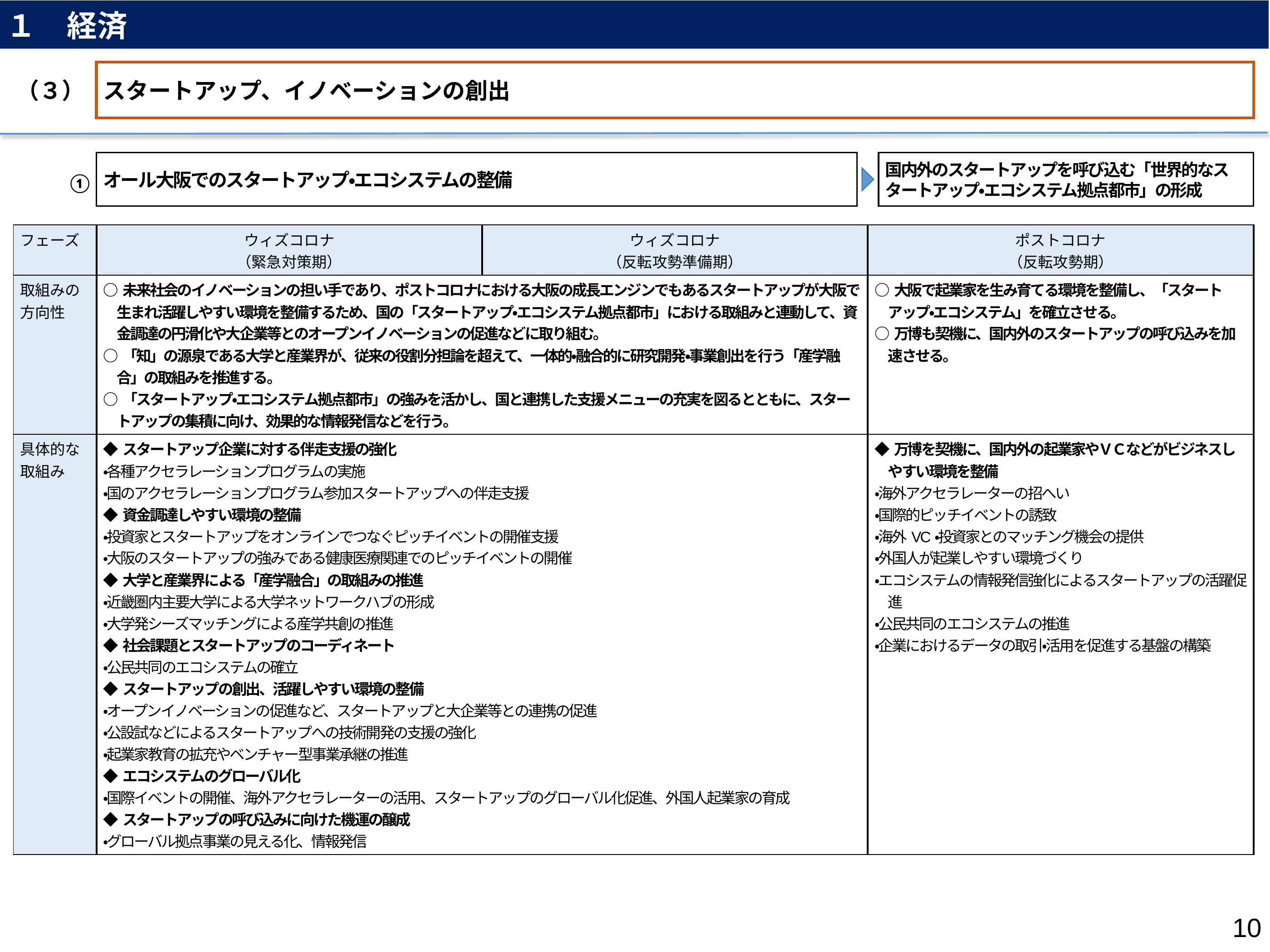

１　経済
（３）
スタートアップ、イノベーションの創出
オール大阪でのスタートアップ・エコシステムの整備
国内外のスタートアップを呼び込む「世界的なスタートアップ・エコシステム拠点都市」の形成
①

| フェーズ | ウィズコロナ （緊急対策期） | ウィズコロナ （反転攻勢準備期） | ポストコロナ （反転攻勢期） |
| --- | --- | --- | --- |
| 取組みの 方向性 | ○未来社会のイノベーションの担い手であり、ポストコロナにおける大阪の成長エンジンでもあるスタートアップが大阪で生まれ活躍しやすい環境を整備するため、国の「スタートアップ・エコシステム拠点都市」における取組みと連動して、資金調達の円滑化や大企業等とのオープンイノベーションの促進などに取り組む。 ○「知」の源泉である大学と産業界が、従来の役割分担論を超えて、一体的・融合的に研究開発・事業創出を行う「産学融合」の取組みを推進する。 ○「スタートアップ・エコシステム拠点都市」の強みを活かし、国と連携した支援メニューの充実を図るとともに、スタートアップの集積に向け、効果的な情報発信などを行う。 |  | ○大阪で起業家を生み育てる環境を整備し、「スタートアップ・エコシステム」を確立させる。 ○万博も契機に、国内外のスタートアップの呼び込みを加速させる。 |
| 具体的な 取組み | ◆スタートアップ企業に対する伴走支援の強化 ・各種アクセラレーションプログラムの実施 ・国のアクセラレーションプログラム参加スタートアップへの伴走支援 ◆資金調達しやすい環境の整備 ・投資家とスタートアップをオンラインでつなぐピッチイベントの開催支援 ・大阪のスタートアップの強みである健康医療関連でのピッチイベントの開催 ◆大学と産業界による「産学融合」の取組みの推進 ・近畿圏内主要大学による大学ネットワークハブの形成 ・大学発シーズマッチングによる産学共創の推進 ◆社会課題とスタートアップのコーディネート ・公民共同のエコシステムの確立　 ◆スタートアップの創出、活躍しやすい環境の整備 ・オープンイノベーションの促進など、スタートアップと大企業等との連携の促進 ・公設試などによるスタートアップへの技術開発の支援の強化 ・起業家教育の拡充やベンチャー型事業承継の推進 ◆エコシステムのグローバル化 ・国際イベントの開催、海外アクセラレーターの活用、スタートアップのグローバル化促進、外国人起業家の育成 ◆スタートアップの呼び込みに向けた機運の醸成 ・グローバル拠点事業の見える化、情報発信 |  | ◆万博を契機に、国内外の起業家やＶＣなどがビジネスしやすい環境を整備 ・海外アクセラレーターの招へい ・国際的ピッチイベントの誘致 ・海外VC・投資家とのマッチング機会の提供 ・外国人が起業しやすい環境づくり ・エコシステムの情報発信強化によるスタートアップの活躍促進 ・公民共同のエコシステムの推進 ・企業におけるデータの取引・活用を促進する基盤の構築 |
10